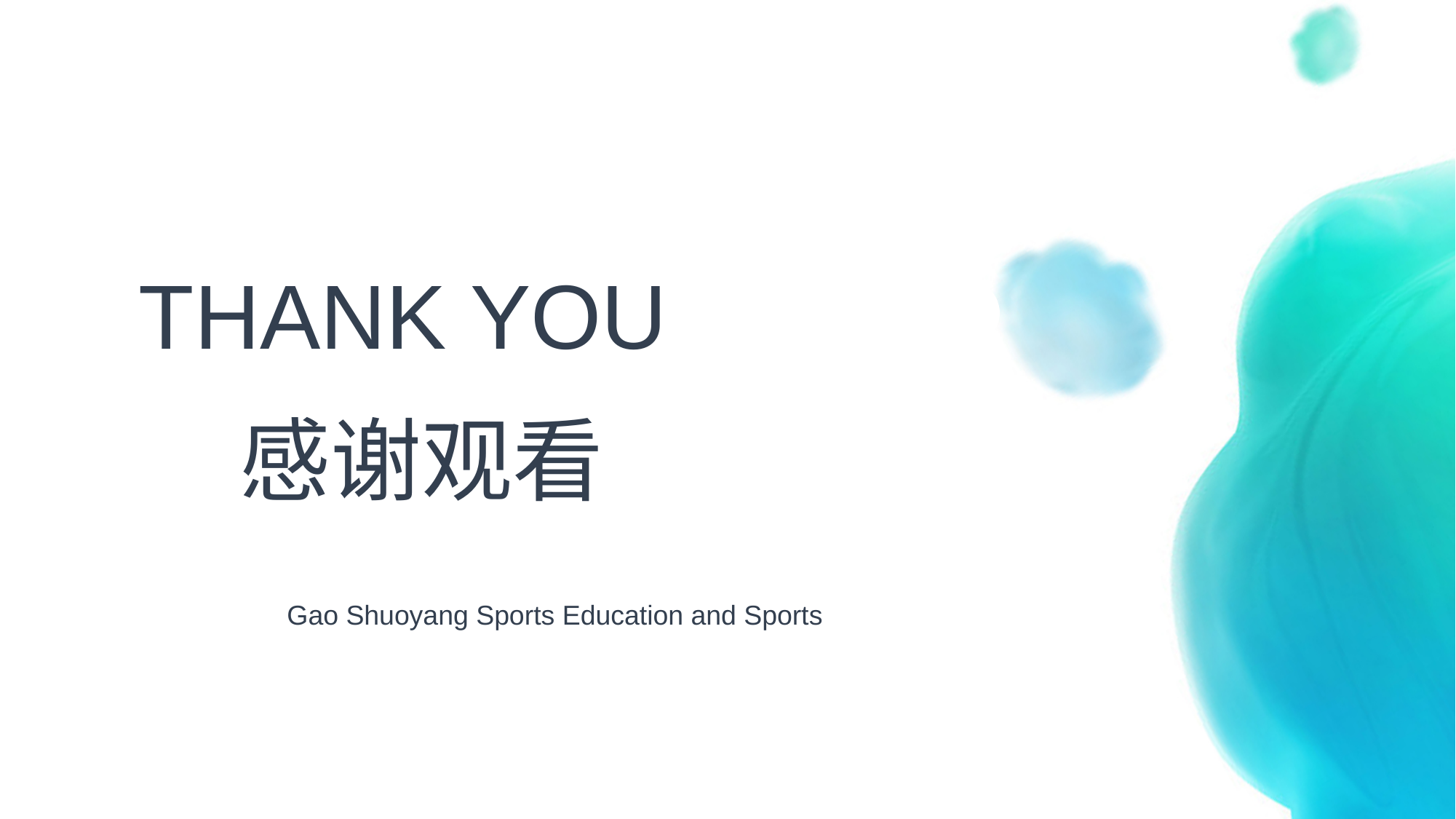

THANK YOU
感谢观看
Gao Shuoyang Sports Education and Sports